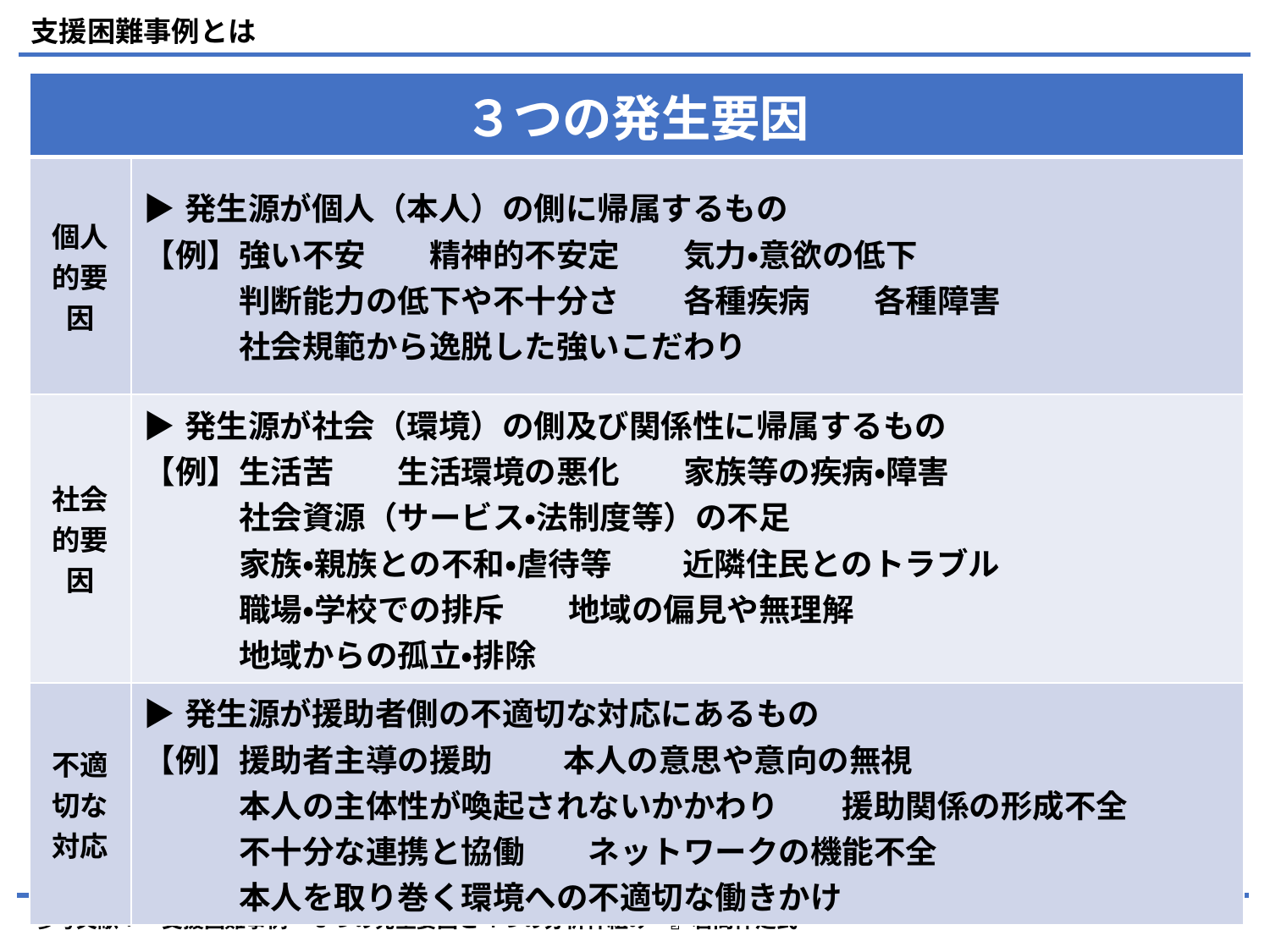

# 支援困難事例とは
| ３つの発生要因 | 内　容 |
| --- | --- |
| 個人的要因 | ▶発生源が個人（本人）の側に帰属するもの 【例】強い不安　　精神的不安定　　気力・意欲の低下 　　　判断能力の低下や不十分さ　　各種疾病　　各種障害　 　　　社会規範から逸脱した強いこだわり |
| 社会的要因 | ▶発生源が社会（環境）の側及び関係性に帰属するもの 【例】生活苦　　生活環境の悪化　　家族等の疾病・障害 　　　社会資源（サービス・法制度等）の不足 　　　家族・親族との不和・虐待等　　 近隣住民とのトラブル 　　　職場・学校での排斥　　地域の偏見や無理解 　　　地域からの孤立・排除 |
| 不適切な対応 | ▶発生源が援助者側の不適切な対応にあるもの 【例】援助者主導の援助　　 本人の意思や意向の無視 　　　本人の主体性が喚起されないかかわり　　援助関係の形成不全 　　　不十分な連携と協働　　ネットワークの機能不全 　　　本人を取り巻く環境への不適切な働きかけ |
参考文献：『支援困難事例―3つの発生要因と4つの分析枠組み―』岩間伸之氏
6